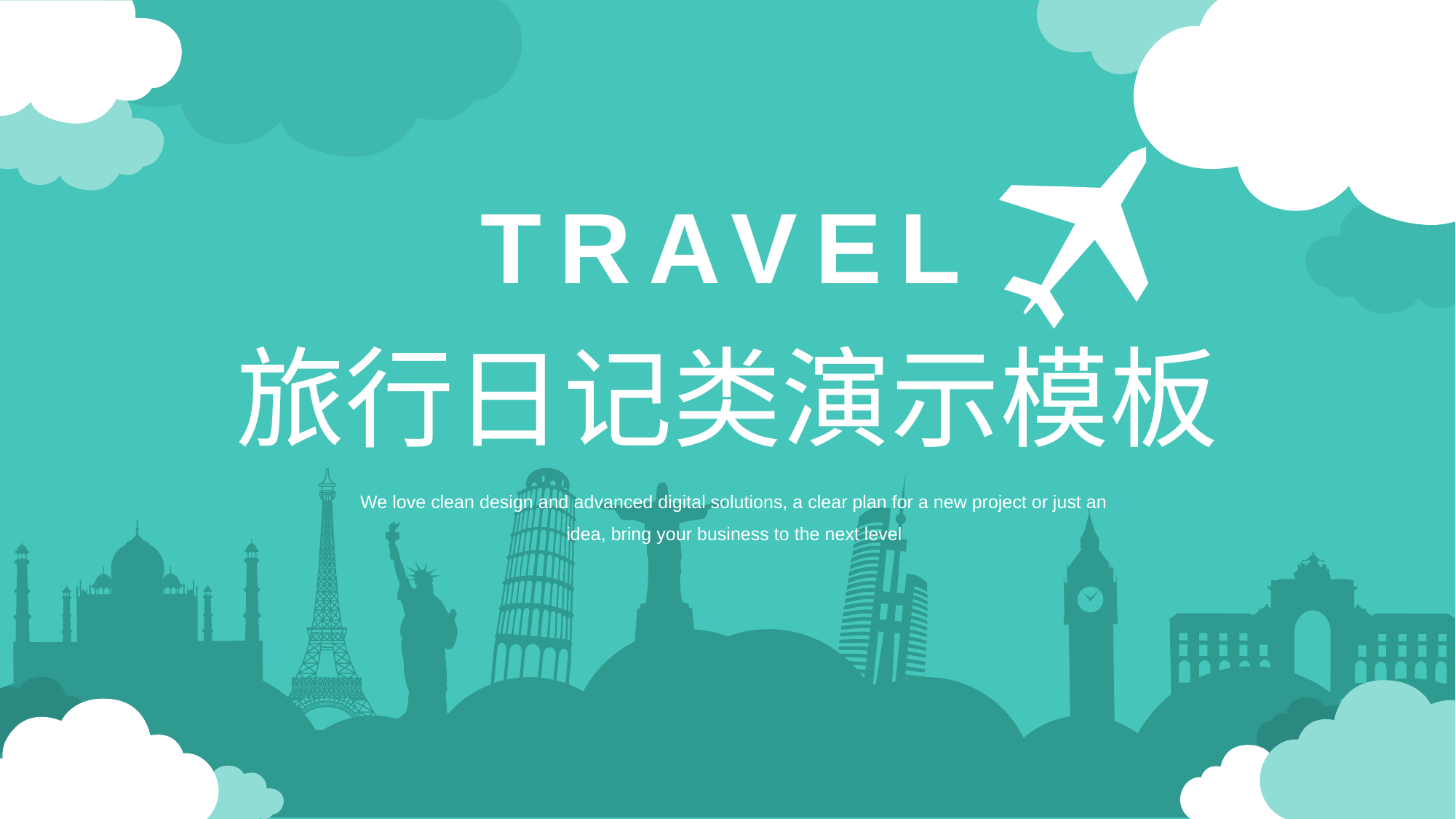

TRAVEL

旅行日记类演示模板

We love clean design and advanced digital solutions, a clear plan for a new project or just an idea, bring your business to the next level